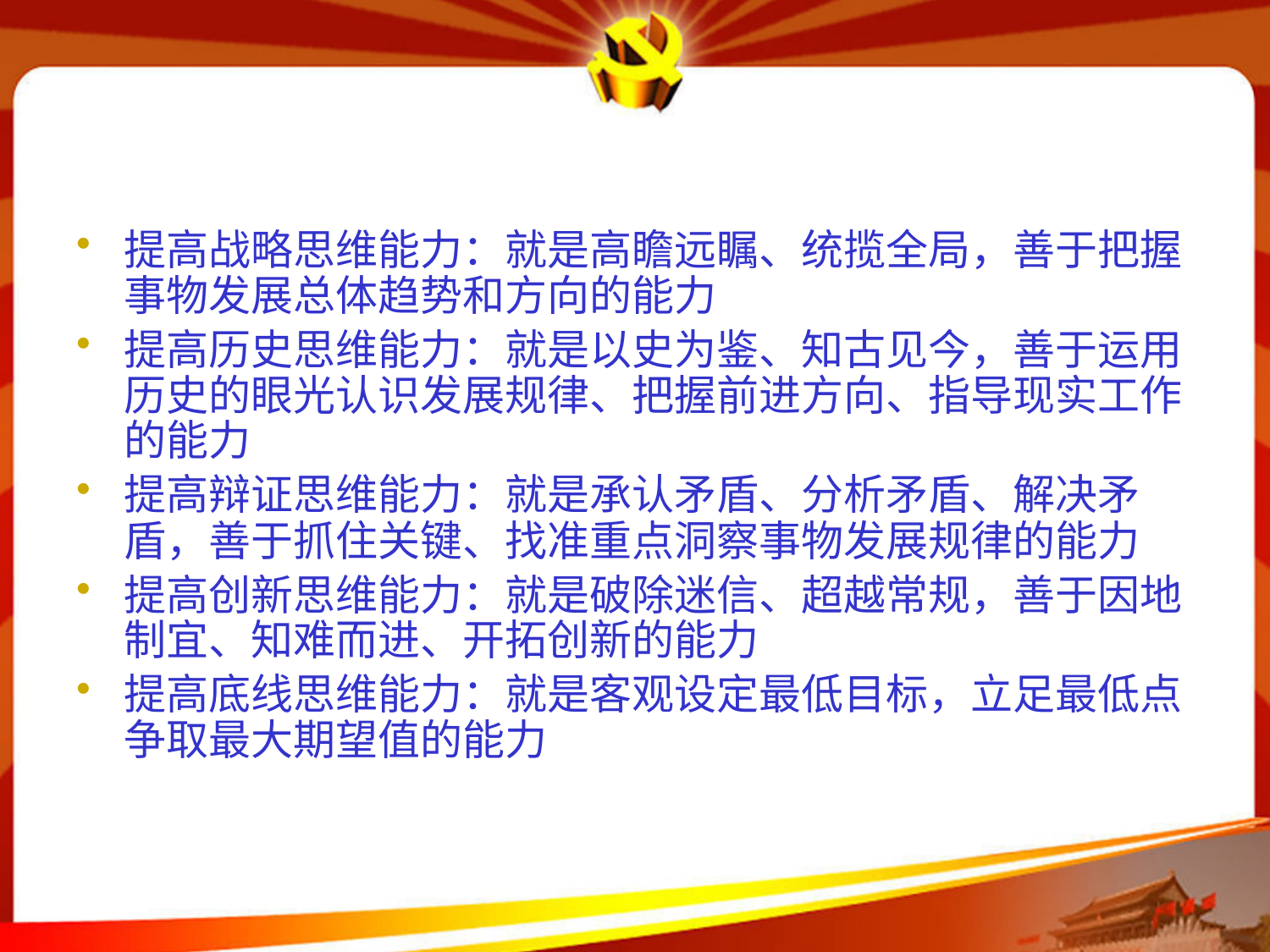

#
提高战略思维能力：就是高瞻远瞩、统揽全局，善于把握事物发展总体趋势和方向的能力
提高历史思维能力：就是以史为鉴、知古见今，善于运用历史的眼光认识发展规律、把握前进方向、指导现实工作的能力
提高辩证思维能力：就是承认矛盾、分析矛盾、解决矛盾，善于抓住关键、找准重点洞察事物发展规律的能力
提高创新思维能力：就是破除迷信、超越常规，善于因地制宜、知难而进、开拓创新的能力
提高底线思维能力：就是客观设定最低目标，立足最低点争取最大期望值的能力